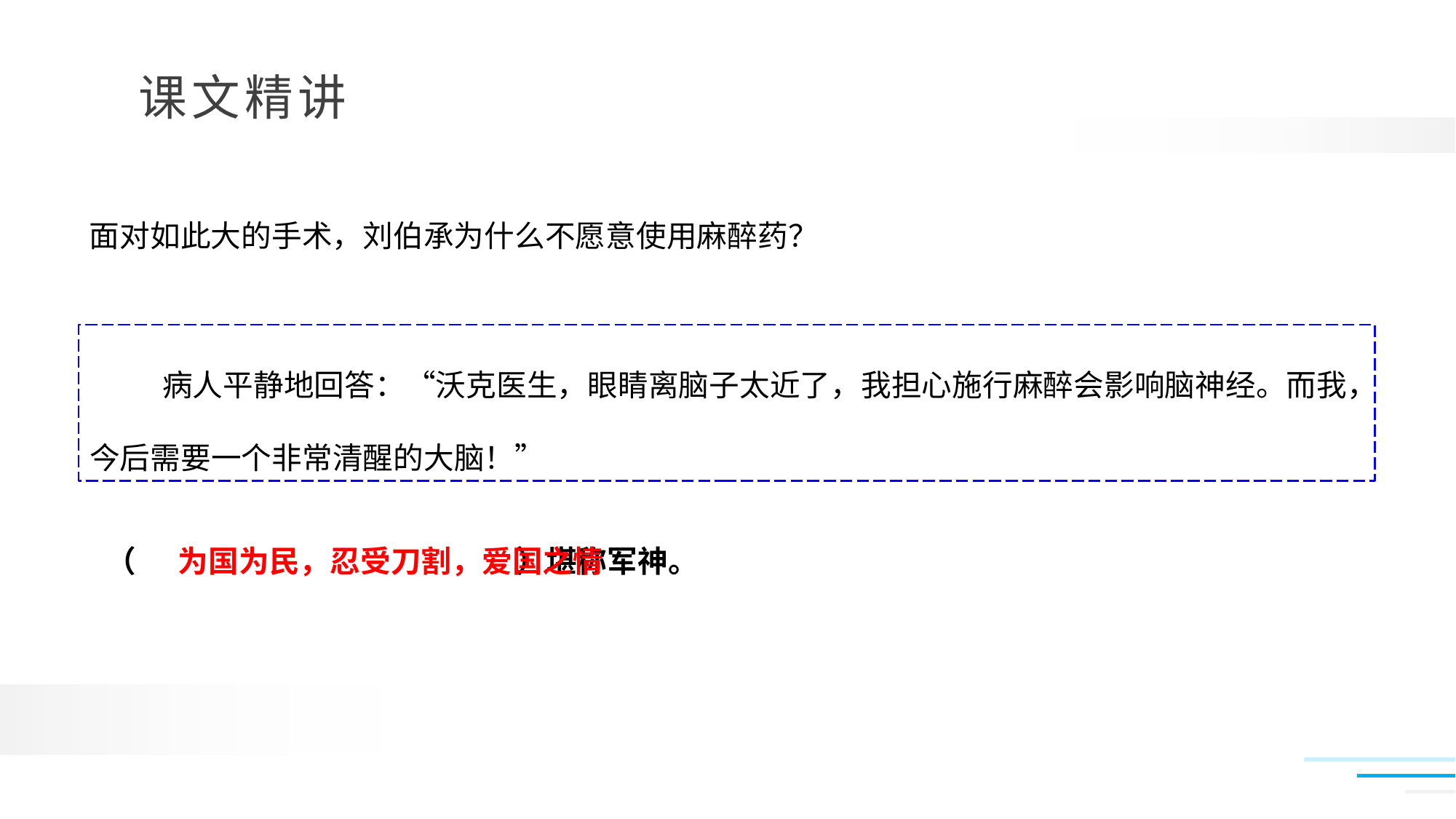

面对如此大的手术，刘伯承为什么不愿意使用麻醉药？
病人平静地回答：“沃克医生，眼睛离脑子太近了，我担心施行麻醉会影响脑神经。而我，今后需要一个非常清醒的大脑！”
（                                                       ）堪称军神。
为国为民，忍受刀割，爱国之情